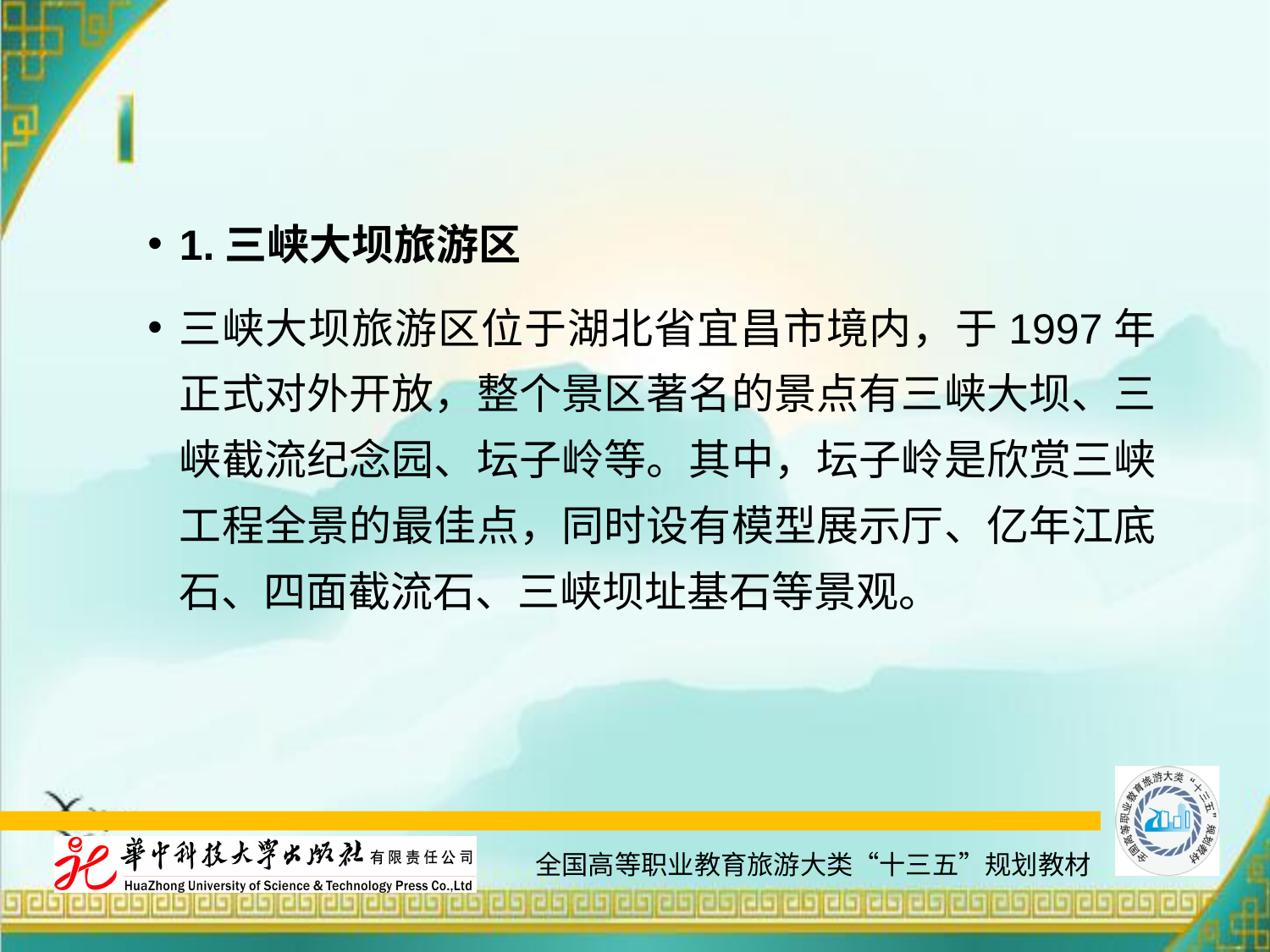

#
1.三峡大坝旅游区
三峡大坝旅游区位于湖北省宜昌市境内，于1997年正式对外开放，整个景区著名的景点有三峡大坝、三峡截流纪念园、坛子岭等。其中，坛子岭是欣赏三峡工程全景的最佳点，同时设有模型展示厅、亿年江底石、四面截流石、三峡坝址基石等景观。